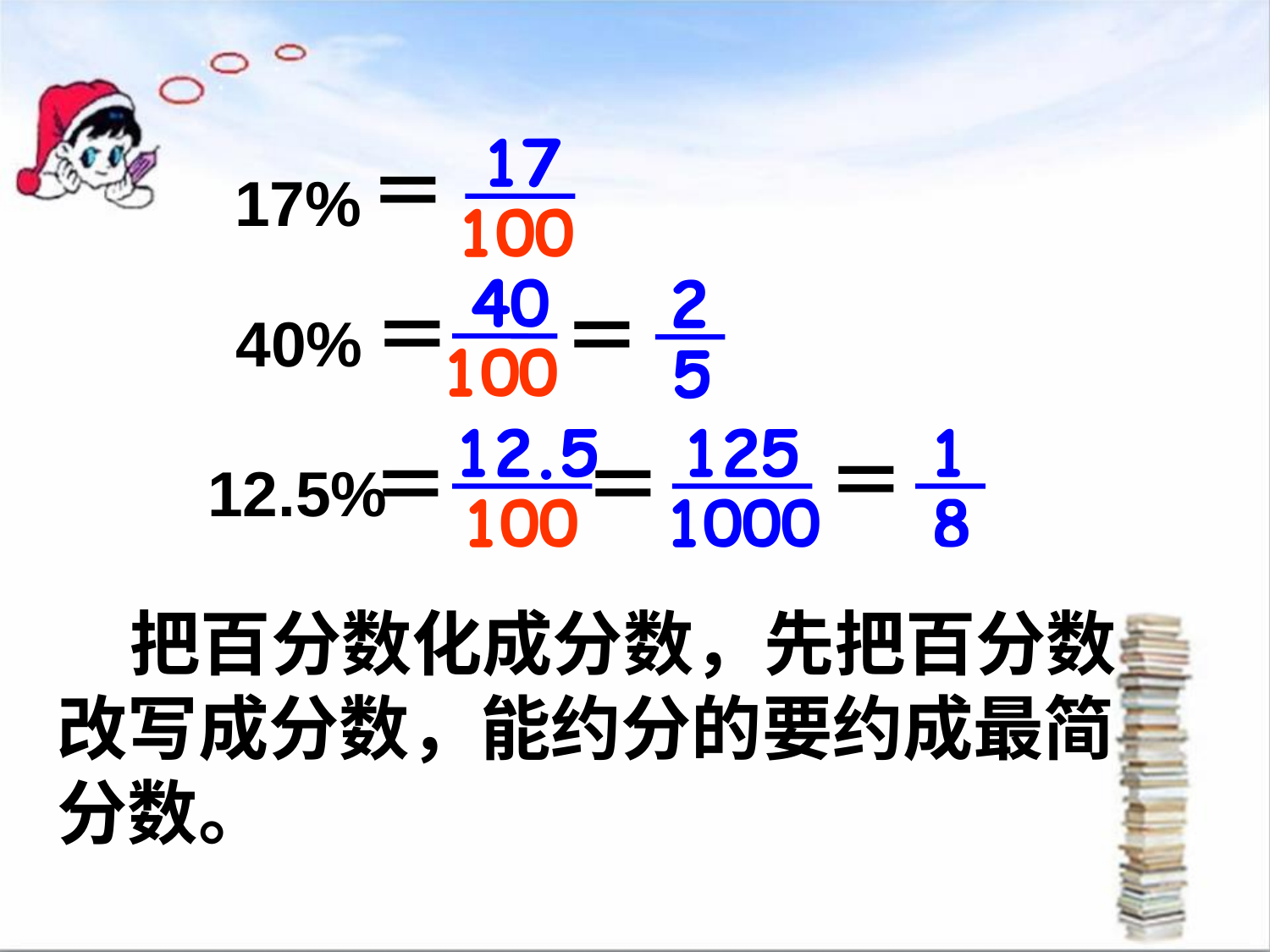

17
100

＝
17%
 40
 100

 2
  5

＝
＝
40%
 12.5
 100

  125
 1000

 1
  8

＝
＝
＝
12.5%
    把百分数化成分数，先把百分数改写成分数，能约分的要约成最简分数。